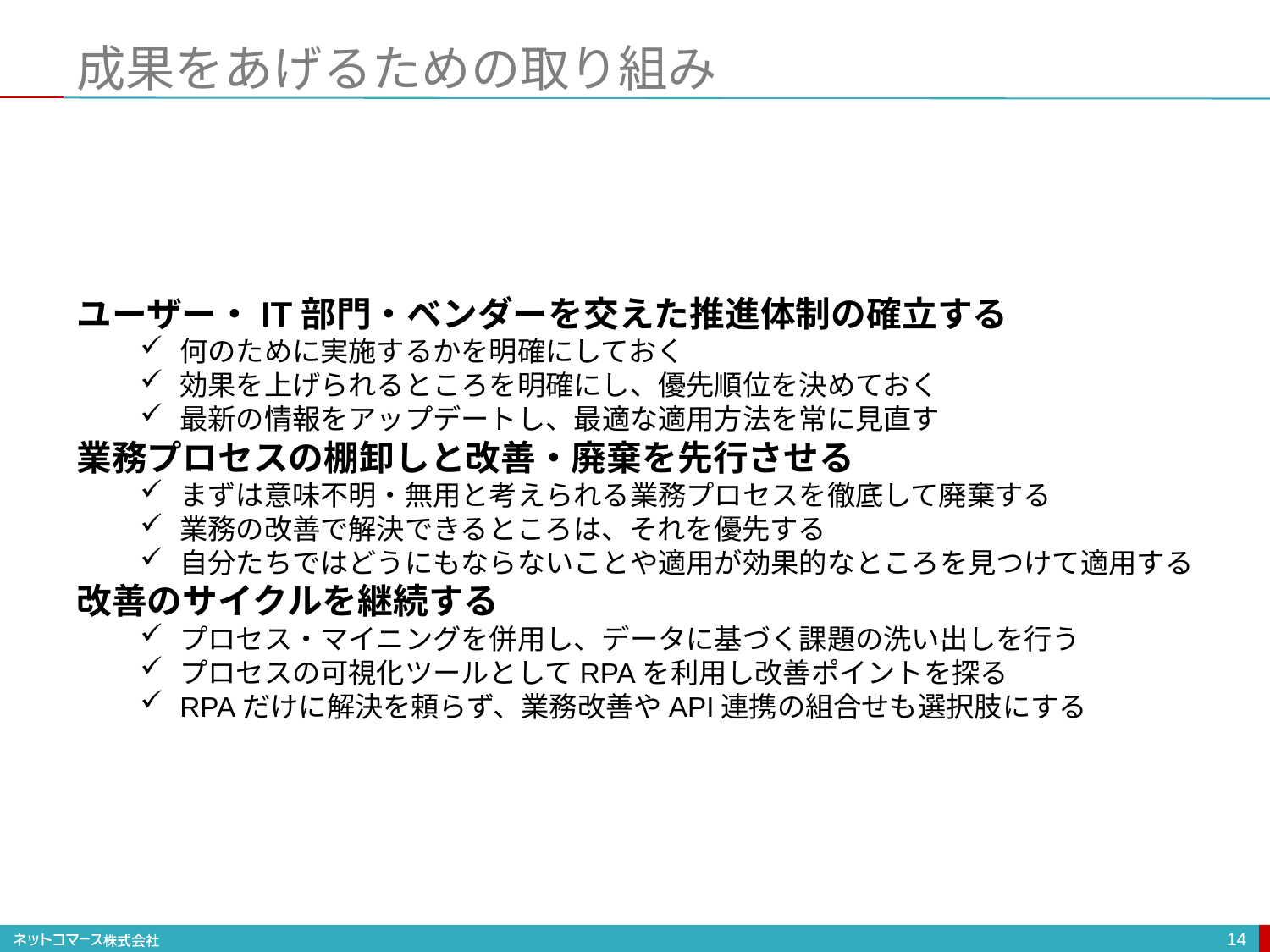

# 成果をあげるための取り組み
ユーザー・IT部門・ベンダーを交えた推進体制の確立する
何のために実施するかを明確にしておく
効果を上げられるところを明確にし、優先順位を決めておく
最新の情報をアップデートし、最適な適用方法を常に見直す
業務プロセスの棚卸しと改善・廃棄を先行させる
まずは意味不明・無用と考えられる業務プロセスを徹底して廃棄する
業務の改善で解決できるところは、それを優先する
自分たちではどうにもならないことや適用が効果的なところを見つけて適用する
改善のサイクルを継続する
プロセス・マイニングを併用し、データに基づく課題の洗い出しを行う
プロセスの可視化ツールとしてRPAを利用し改善ポイントを探る
RPAだけに解決を頼らず、業務改善やAPI連携の組合せも選択肢にする
14